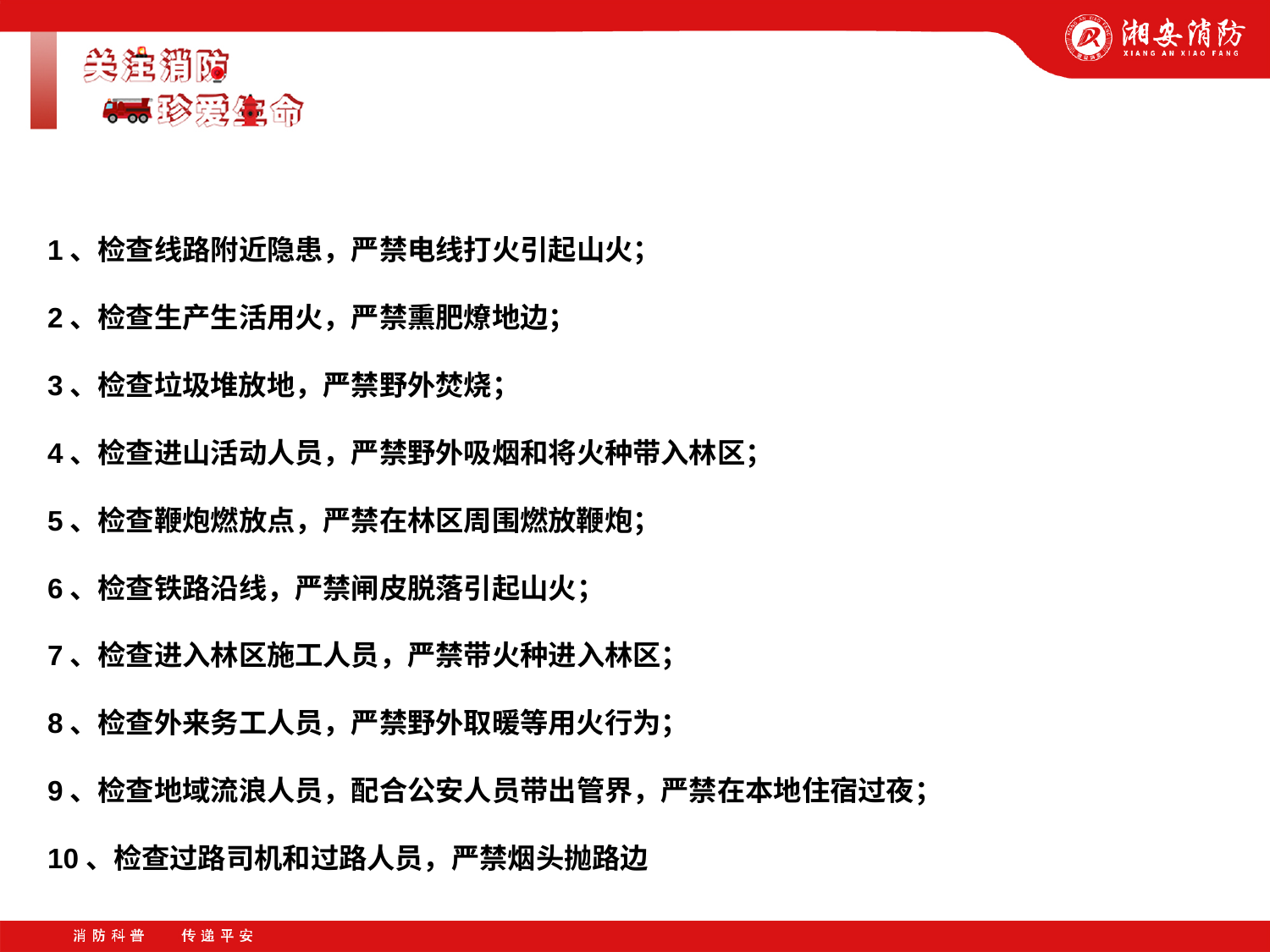

1、检查线路附近隐患，严禁电线打火引起山火；

2、检查生产生活用火，严禁熏肥燎地边；

3、检查垃圾堆放地，严禁野外焚烧；

4、检查进山活动人员，严禁野外吸烟和将火种带入林区；

5、检查鞭炮燃放点，严禁在林区周围燃放鞭炮；

6、检查铁路沿线，严禁闸皮脱落引起山火；

7、检查进入林区施工人员，严禁带火种进入林区；

8、检查外来务工人员，严禁野外取暖等用火行为；

9、检查地域流浪人员，配合公安人员带出管界，严禁在本地住宿过夜；

10、检查过路司机和过路人员，严禁烟头抛路边